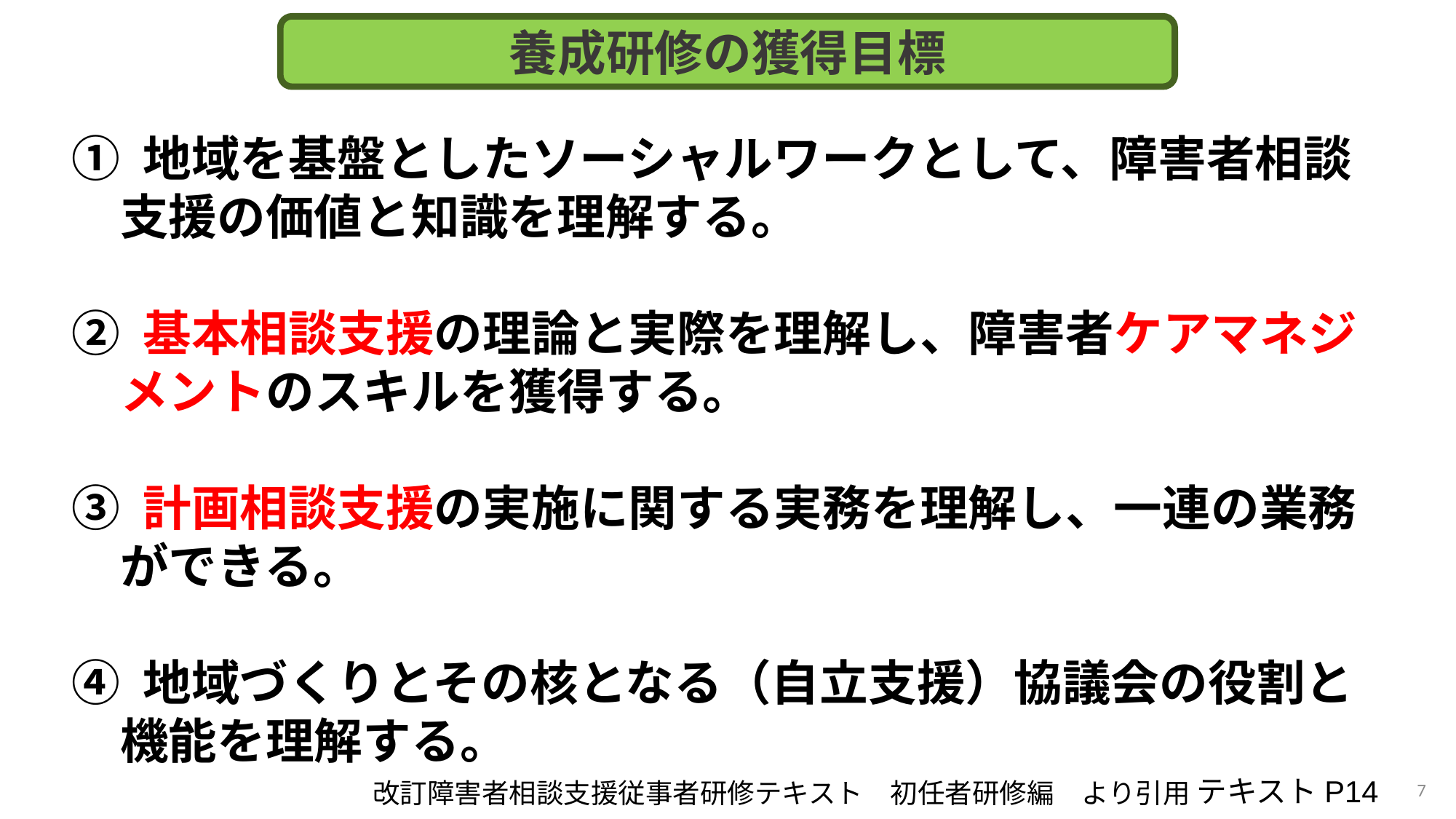

養成研修の獲得目標
① 地域を基盤としたソーシャルワークとして、障害者相談
　支援の価値と知識を理解する。

② 基本相談支援の理論と実際を理解し、障害者ケアマネジ
　メントのスキルを獲得する。

③ 計画相談支援の実施に関する実務を理解し、一連の業務
　ができる。

④ 地域づくりとその核となる（自立支援）協議会の役割と
　機能を理解する。
テキストP14
7
改訂障害者相談支援従事者研修テキスト　初任者研修編　より引用